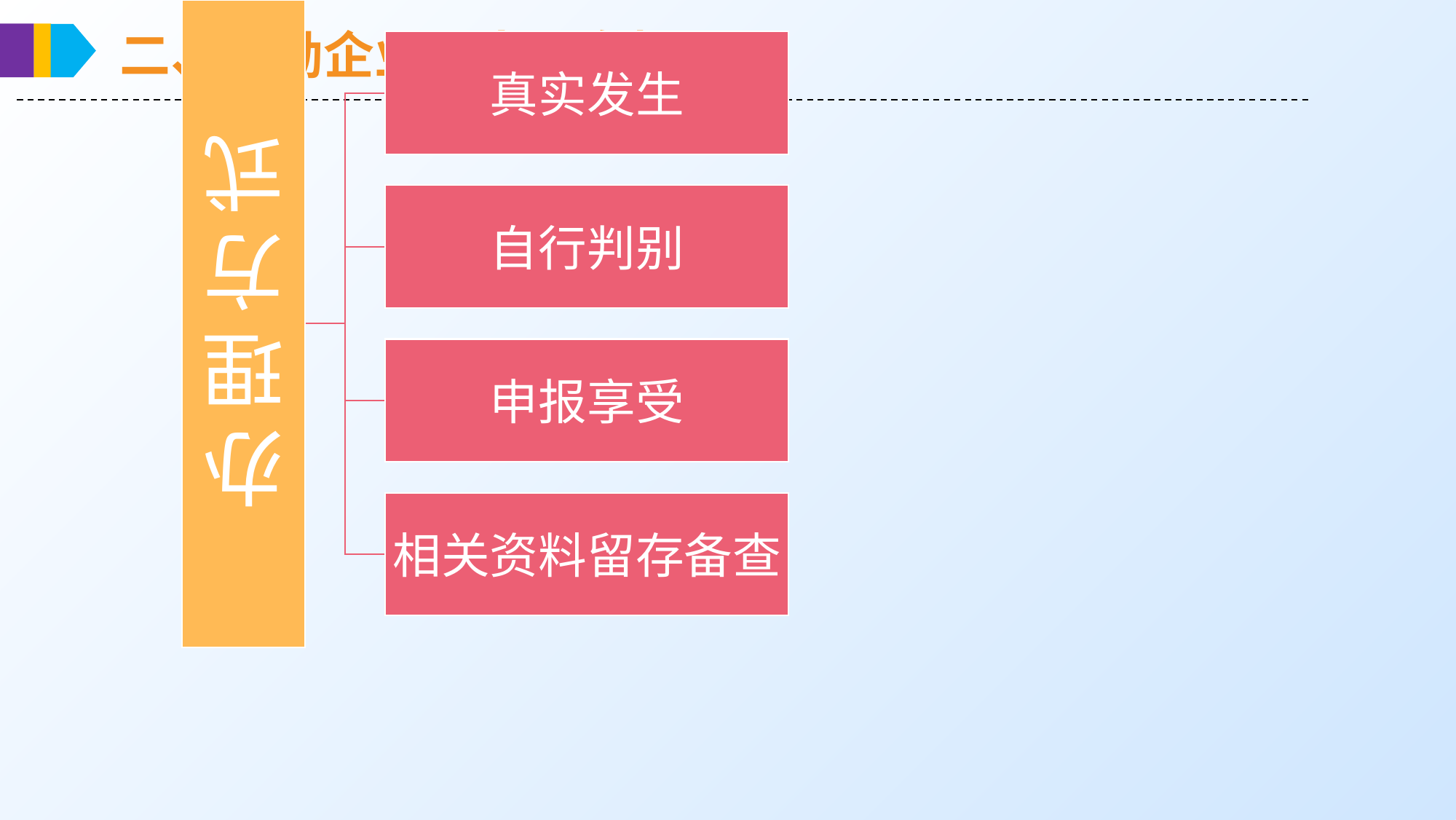

二、激励企业加大研发投入

办理方式
真实发生
自行判别
申报享受
相关资料留存备查